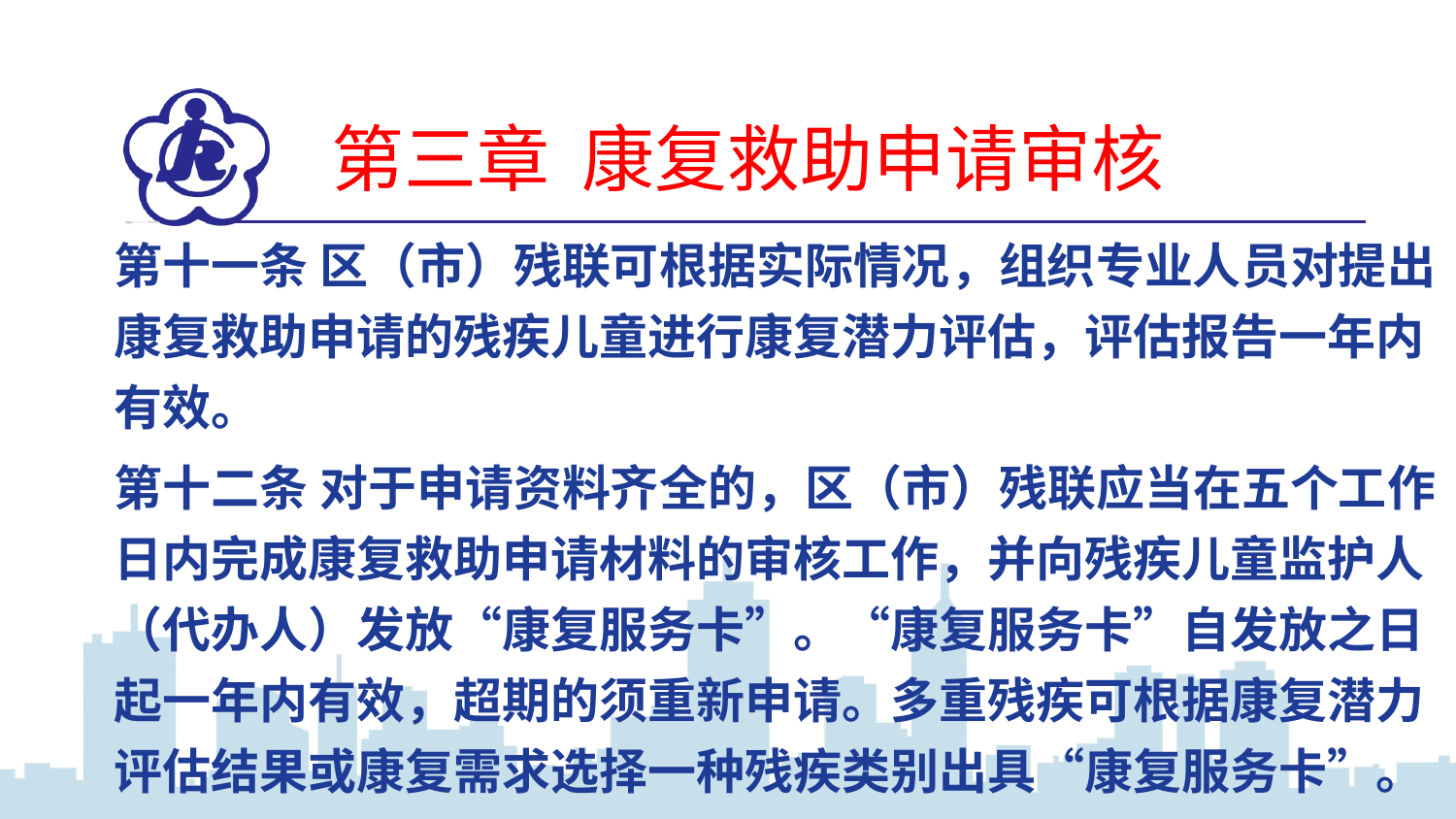

第三章  康复救助申请审核
第十一条 区（市）残联可根据实际情况，组织专业人员对提出康复救助申请的残疾儿童进行康复潜力评估，评估报告一年内有效。
第十二条 对于申请资料齐全的，区（市）残联应当在五个工作日内完成康复救助申请材料的审核工作，并向残疾儿童监护人（代办人）发放“康复服务卡”。“康复服务卡”自发放之日起一年内有效，超期的须重新申请。多重残疾可根据康复潜力评估结果或康复需求选择一种残疾类别出具“康复服务卡”。